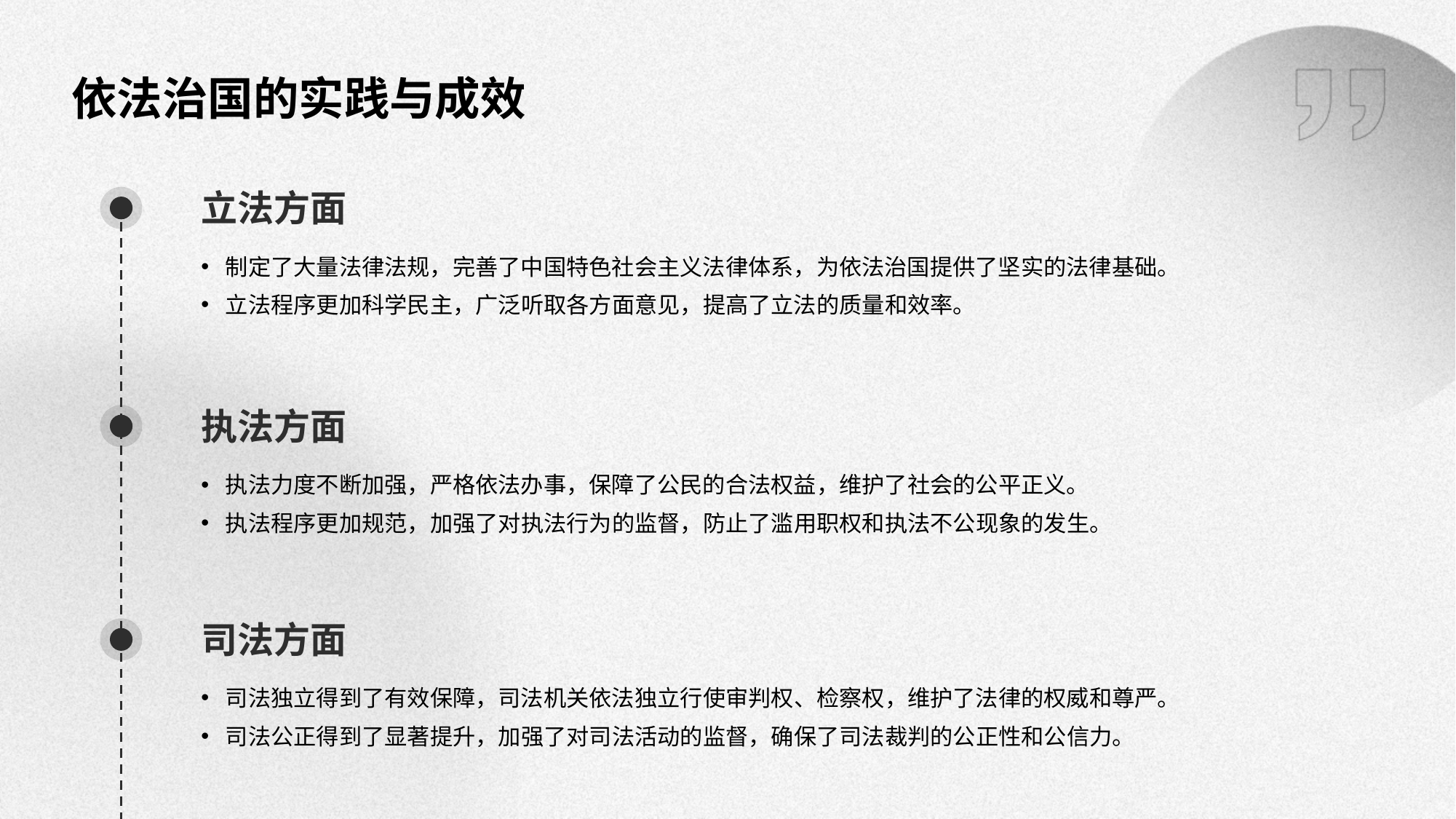

依法治国的实践与成效
立法方面

制定了大量法律法规，完善了中国特色社会主义法律体系，为依法治国提供了坚实的法律基础。
立法程序更加科学民主，广泛听取各方面意见，提高了立法的质量和效率。
执法方面

执法力度不断加强，严格依法办事，保障了公民的合法权益，维护了社会的公平正义。
执法程序更加规范，加强了对执法行为的监督，防止了滥用职权和执法不公现象的发生。
司法方面

司法独立得到了有效保障，司法机关依法独立行使审判权、检察权，维护了法律的权威和尊严。
司法公正得到了显著提升，加强了对司法活动的监督，确保了司法裁判的公正性和公信力。